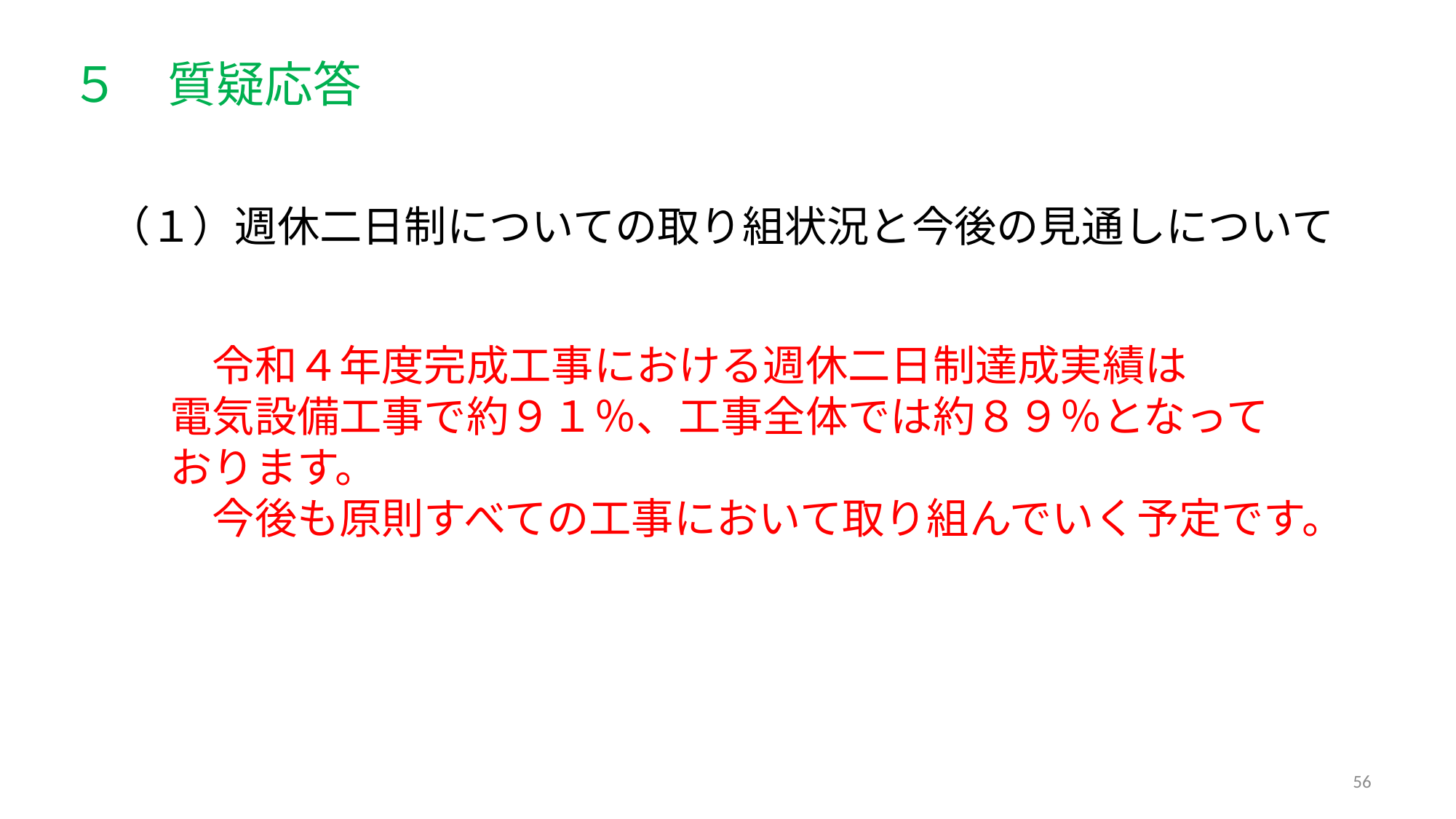

５　質疑応答
（１）週休二日制についての取り組状況と今後の見通しについて
　令和４年度完成工事における週休二日制達成実績は
電気設備工事で約９１％、工事全体では約８９％となって
おります。
　今後も原則すべての工事において取り組んでいく予定です。
56